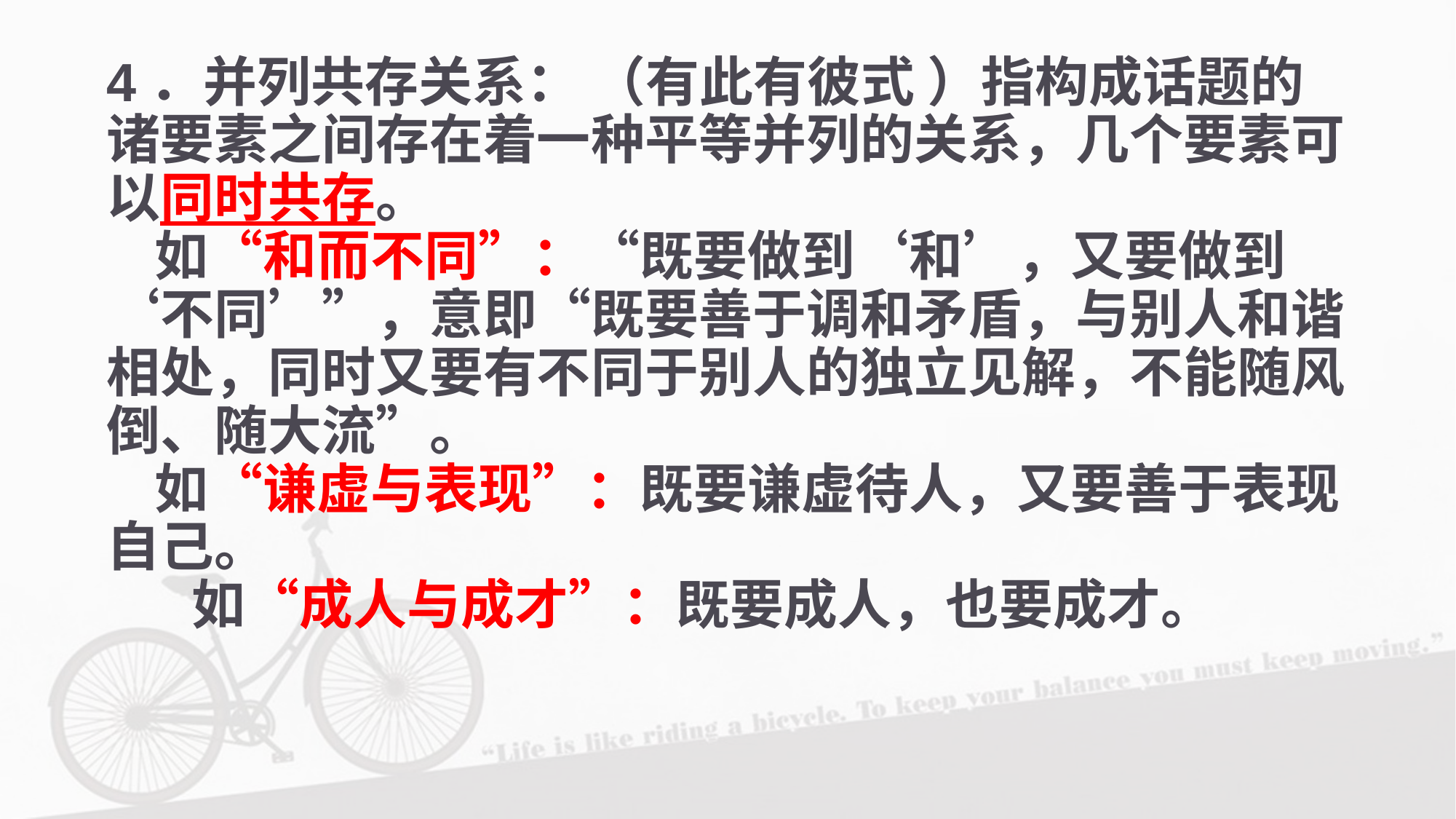

# 4．并列共存关系： （有此有彼式 ）指构成话题的诸要素之间存在着一种平等并列的关系，几个要素可以同时共存。 如“和而不同”：“既要做到‘和’，又要做到‘不同’”，意即“既要善于调和矛盾，与别人和谐相处，同时又要有不同于别人的独立见解，不能随风倒、随大流”。 如“谦虚与表现”：既要谦虚待人，又要善于表现自己。 如“成人与成才”：既要成人，也要成才。